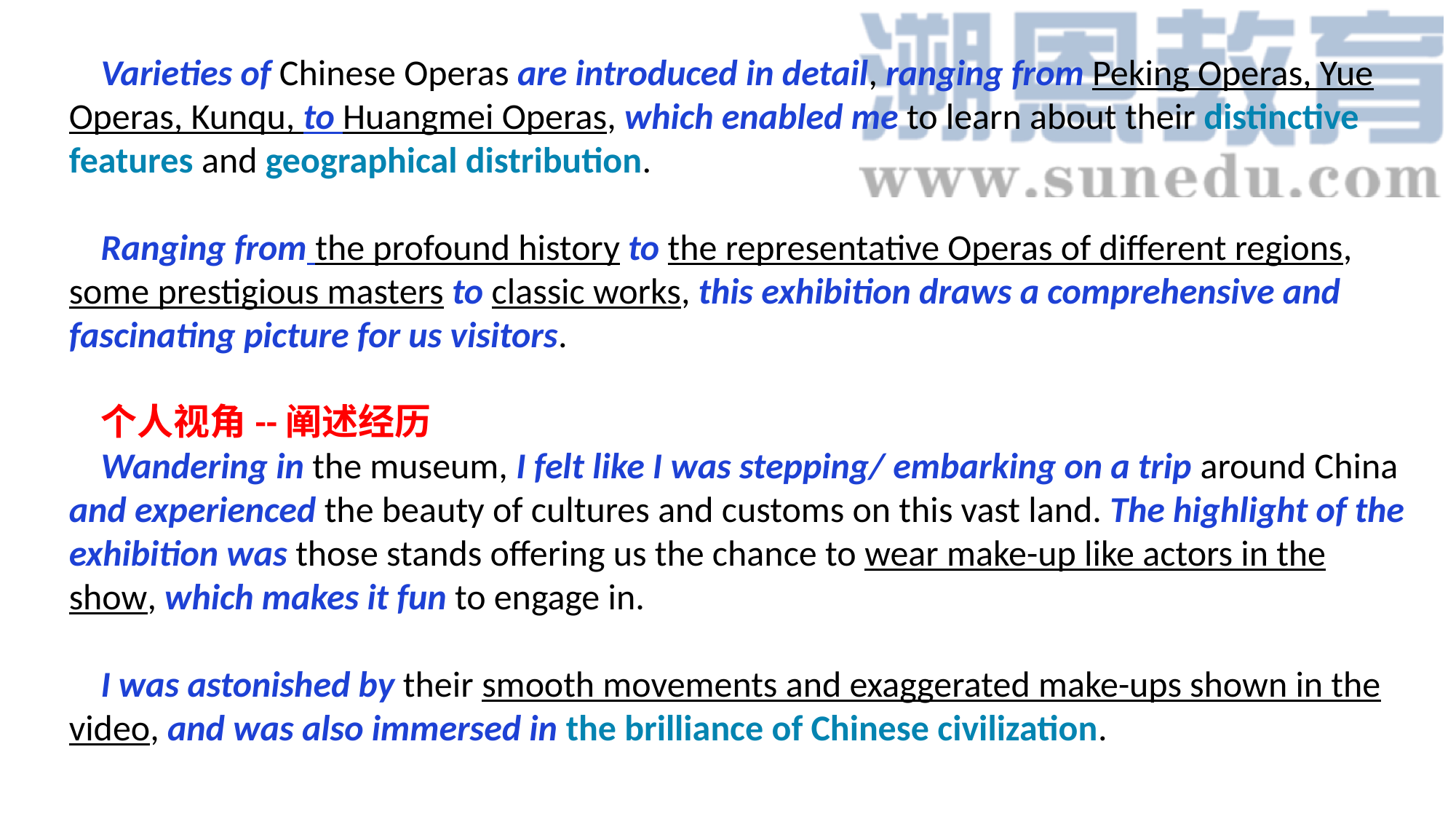

Varieties of Chinese Operas are introduced in detail, ranging from Peking Operas, Yue Operas, Kunqu, to Huangmei Operas, which enabled me to learn about their distinctive features and geographical distribution.

Ranging from the profound history to the representative Operas of different regions, some prestigious masters to classic works, this exhibition draws a comprehensive and fascinating picture for us visitors.

个人视角--阐述经历
Wandering in the museum, I felt like I was stepping/ embarking on a trip around China and experienced the beauty of cultures and customs on this vast land. The highlight of the exhibition was those stands offering us the chance to wear make-up like actors in the show, which makes it fun to engage in.

I was astonished by their smooth movements and exaggerated make-ups shown in the video, and was also immersed in the brilliance of Chinese civilization.